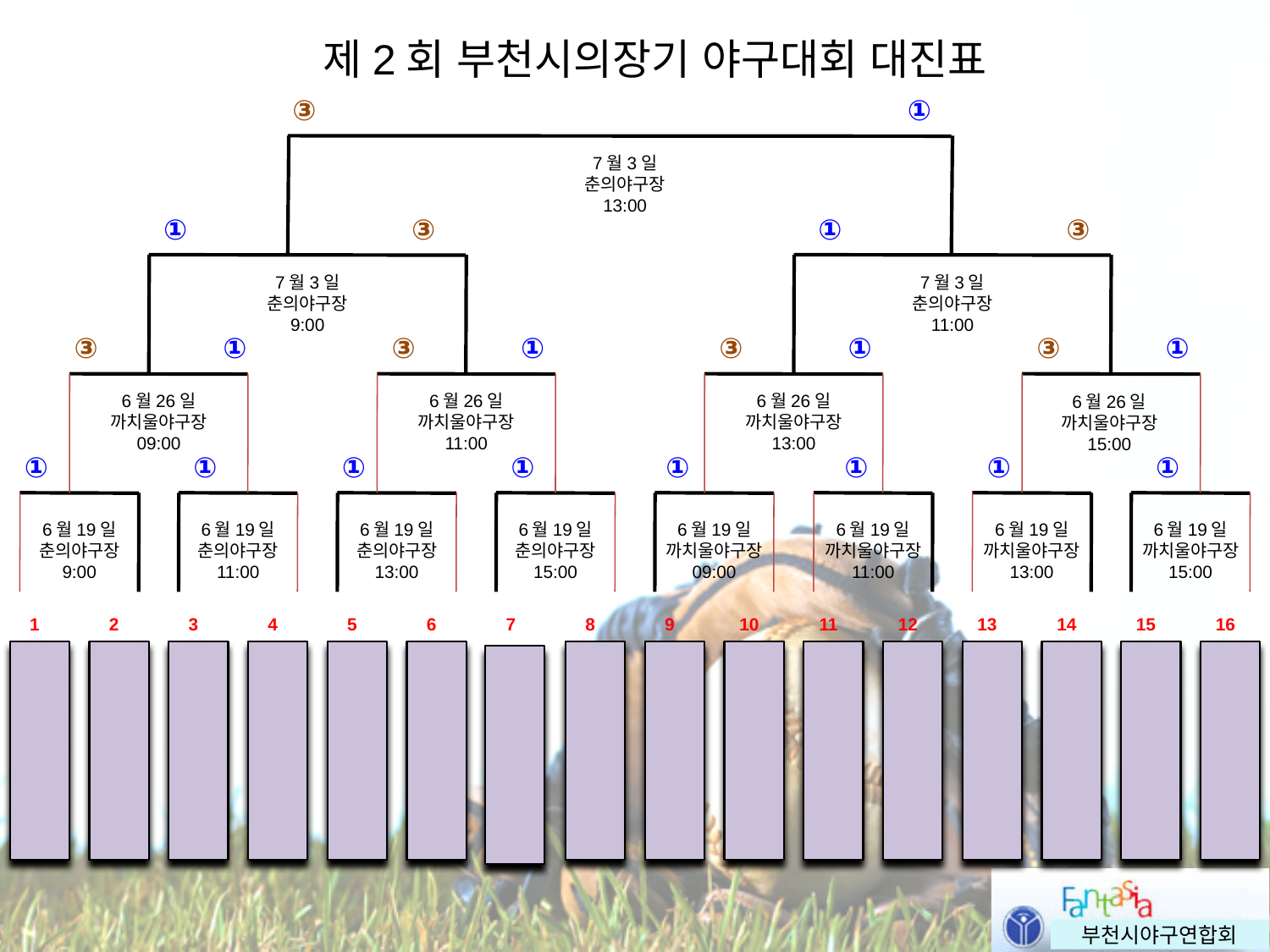

제2회 부천시의장기 야구대회 대진표
③
①
7월3일
춘의야구장
13:00
①
③
①
③
7월3일
춘의야구장
9:00
7월3일
춘의야구장
11:00
③
①
③
①
③
①
③
①
6월26일
까치울야구장
09:00
6월26일
까치울야구장
11:00
6월26일
까치울야구장
13:00
6월26일
까치울야구장
15:00
①
①
①
①
①
①
①
①
6월19일
춘의야구장
9:00
6월19일
춘의야구장
11:00
6월19일
춘의야구장
13:00
6월19일
춘의야구장
15:00
6월19일
까치울야구장
09:00
6월19일
까치울야구장
11:00
6월19일
까치울야구장
13:00
6월19일
까치울야구장
15:00
1
2
3
4
5
6
7
8
9
10
11
12
13
14
15
16